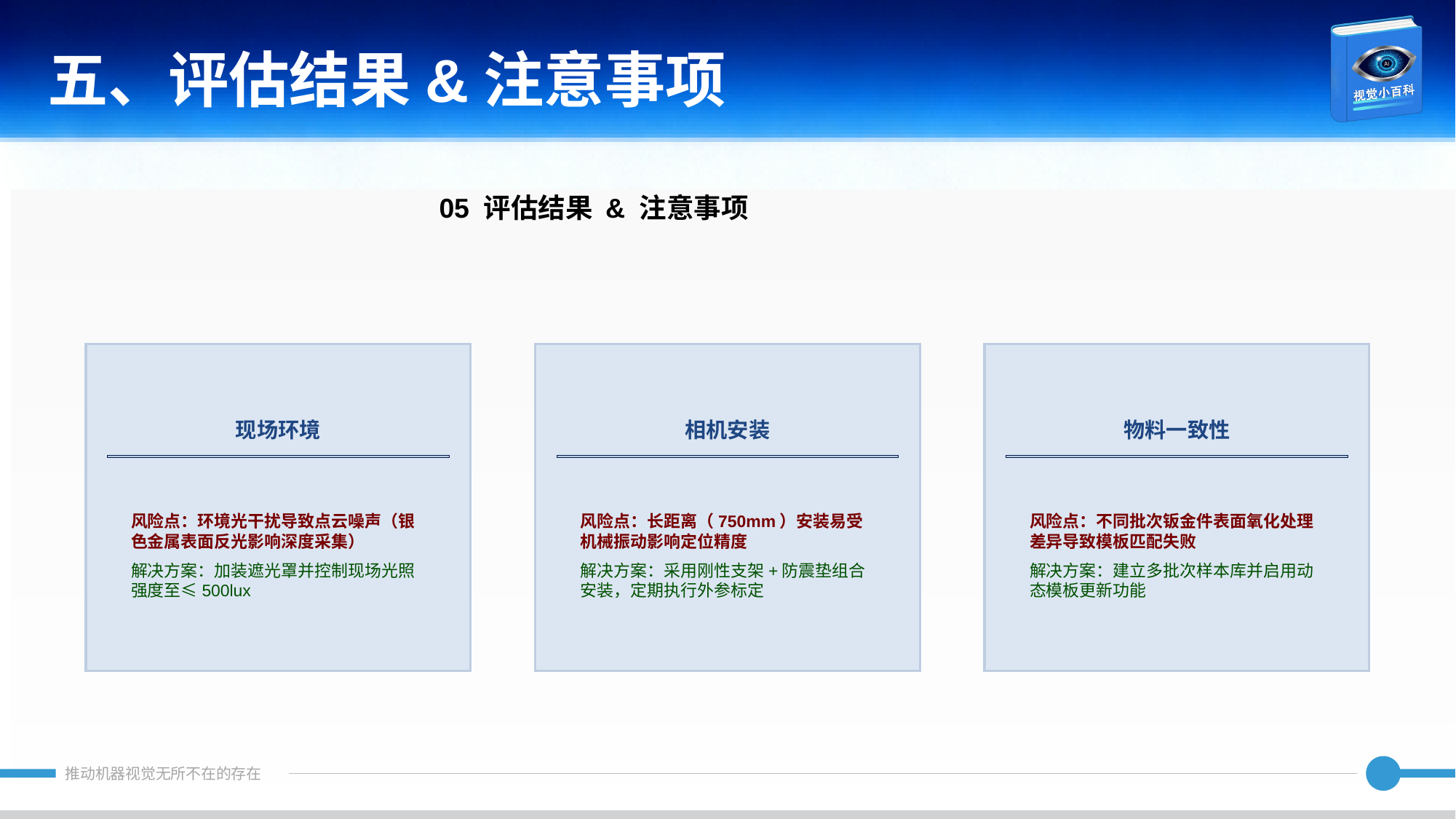

五、评估结果&注意事项

05 评估结果 & 注意事项

现场环境

相机安装

物料一致性

风险点：环境光干扰导致点云噪声（银色金属表面反光影响深度采集）
解决方案：加装遮光罩并控制现场光照强度至≤500lux

风险点：长距离（750mm）安装易受机械振动影响定位精度
解决方案：采用刚性支架+防震垫组合安装，定期执行外参标定

风险点：不同批次钣金件表面氧化处理差异导致模板匹配失败
解决方案：建立多批次样本库并启用动态模板更新功能
10